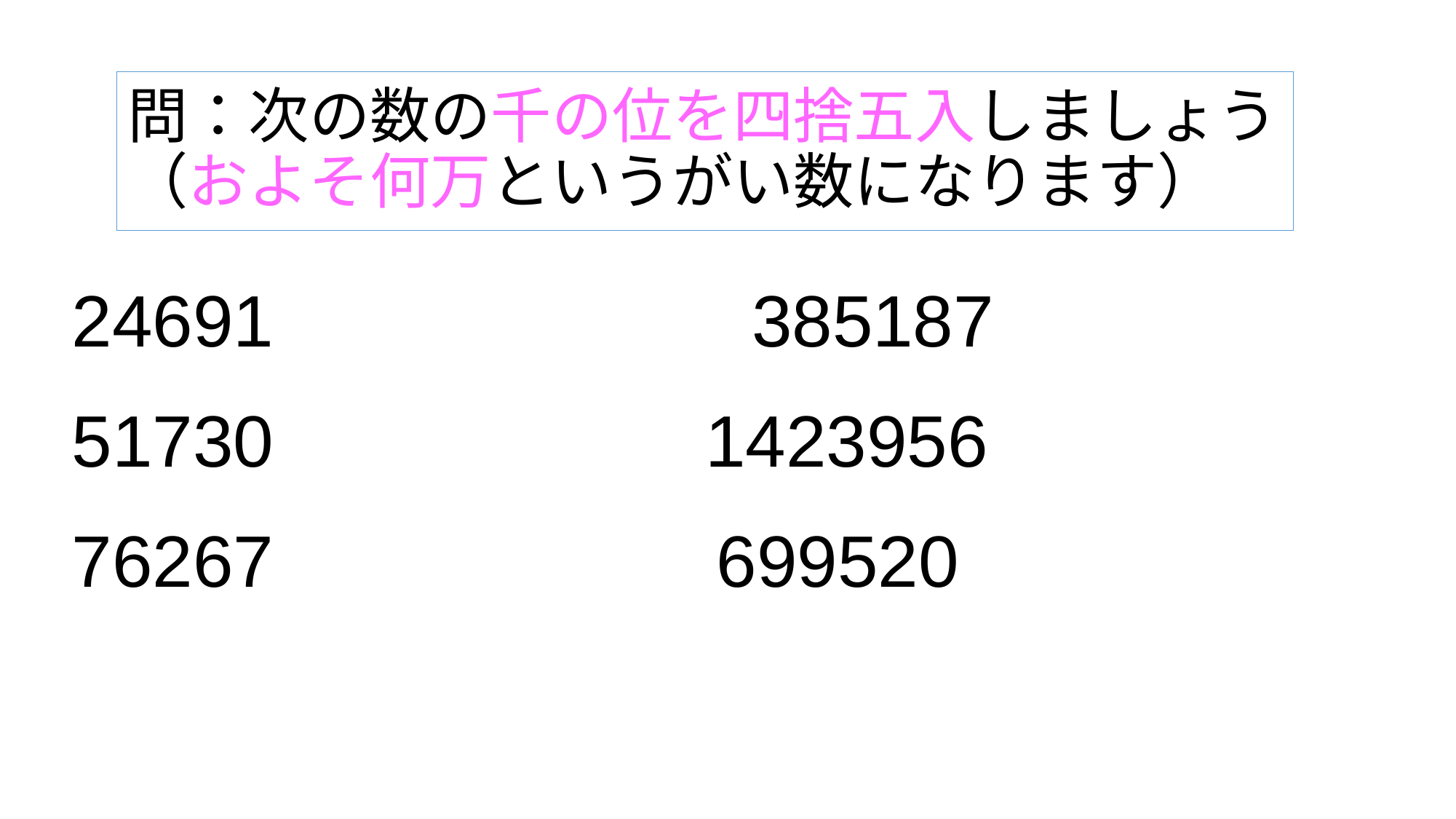

# 問：次の数の千の位を四捨五入しましょう （およそ何万というがい数になります）
24691
385187
51730
1423956
76267
699520